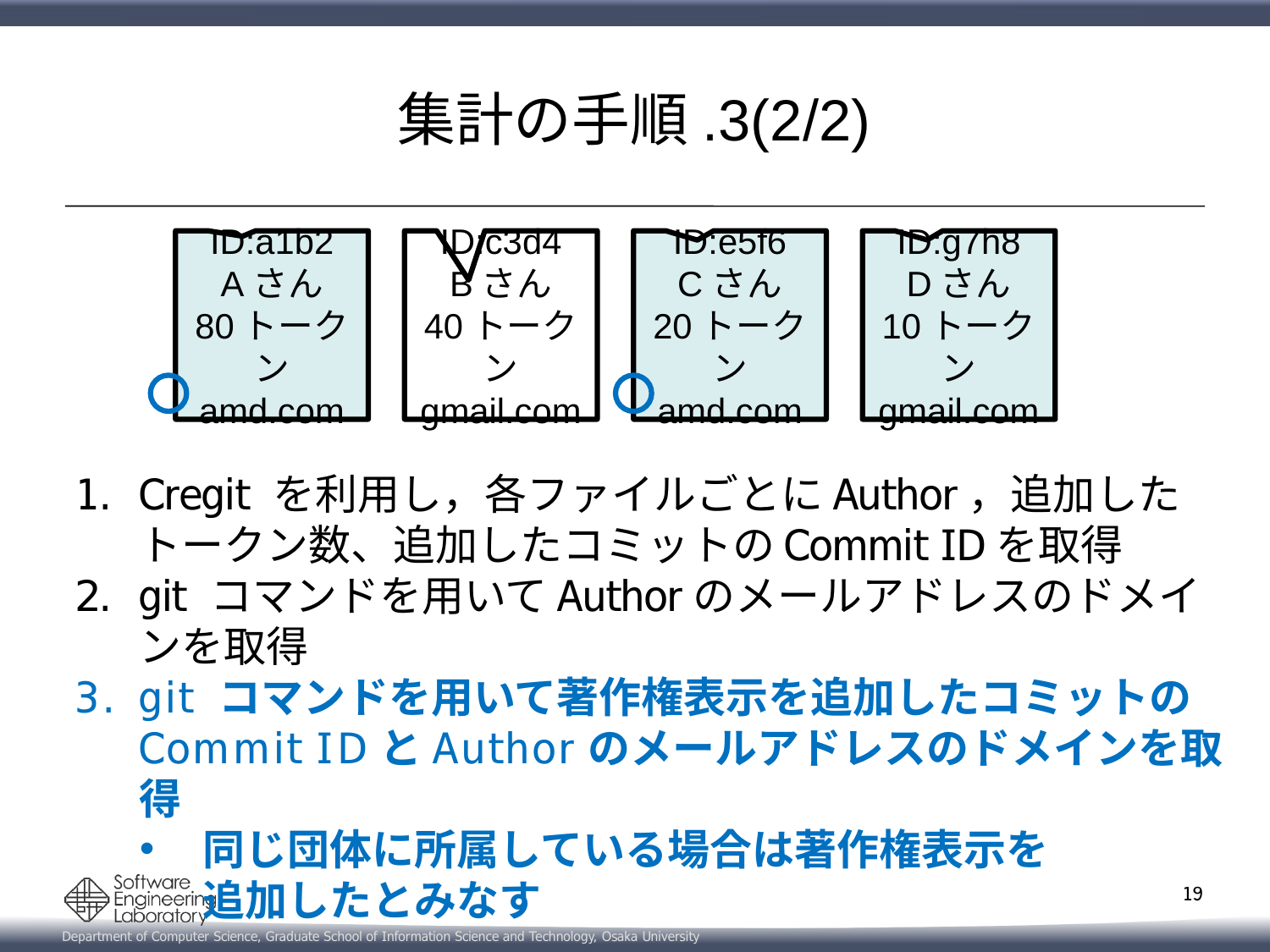

# 集計の手順.3(2/2)
ID:a1b2
Aさん
80トークン
amd.com
ID:c3d4
Bさん
40トークン
gmail.com
ID:e5f6
Cさん
20トークン
amd.com
ID:g7h8
Dさん
10トークン
gmail.com

Cregit を利用し，各ファイルごとにAuthor，追加したトークン数、追加したコミットのCommit IDを取得
git コマンドを用いてAuthorのメールアドレスのドメインを取得
git コマンドを用いて著作権表示を追加したコミットのCommit IDとAuthorのメールアドレスのドメインを取得
同じ団体に所属している場合は著作権表示を
追加したとみなす
19